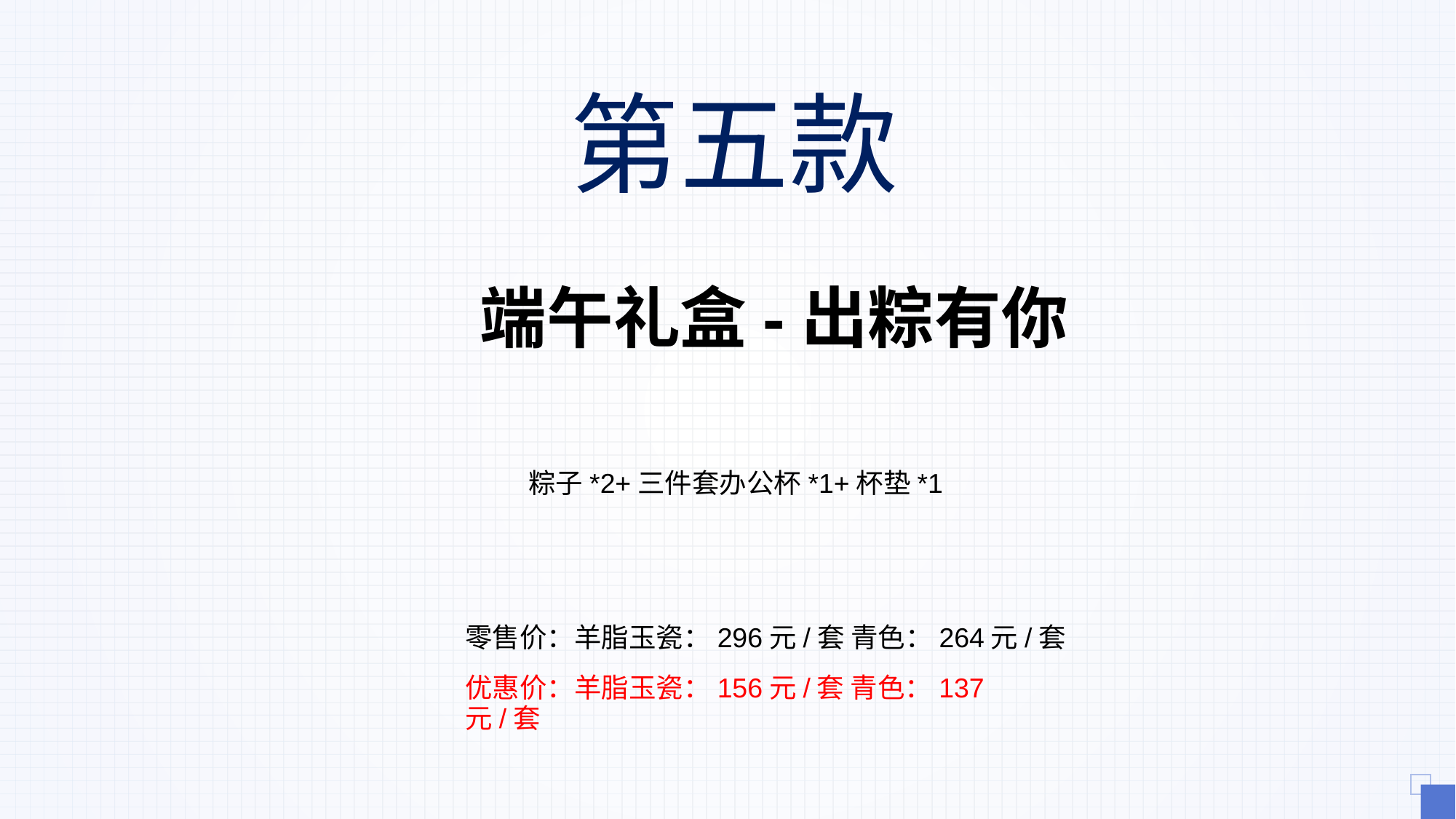

第五款
端午礼盒-出粽有你
粽子*2+三件套办公杯*1+杯垫*1
零售价：羊脂玉瓷：296元/套 青色：264元/套
优惠价：羊脂玉瓷：156元/套 青色：137元/套